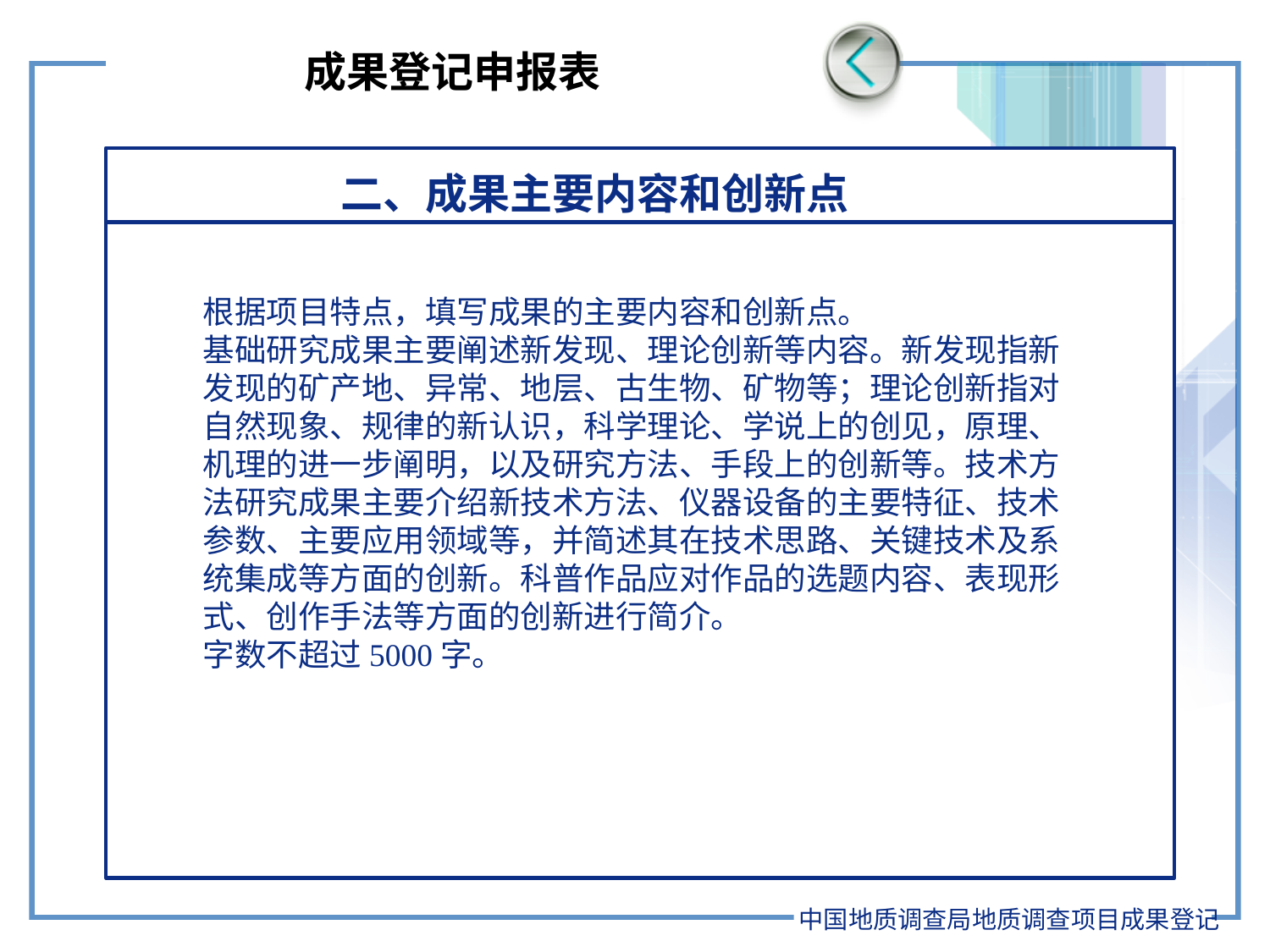

# 成果登记申报表

根据项目特点，填写成果的主要内容和创新点。
基础研究成果主要阐述新发现、理论创新等内容。新发现指新发现的矿产地、异常、地层、古生物、矿物等；理论创新指对自然现象、规律的新认识，科学理论、学说上的创见，原理、机理的进一步阐明，以及研究方法、手段上的创新等。技术方法研究成果主要介绍新技术方法、仪器设备的主要特征、技术参数、主要应用领域等，并简述其在技术思路、关键技术及系统集成等方面的创新。科普作品应对作品的选题内容、表现形式、创作手法等方面的创新进行简介。
字数不超过5000字。
二、成果主要内容和创新点
中国地质调查局地质调查项目成果登记